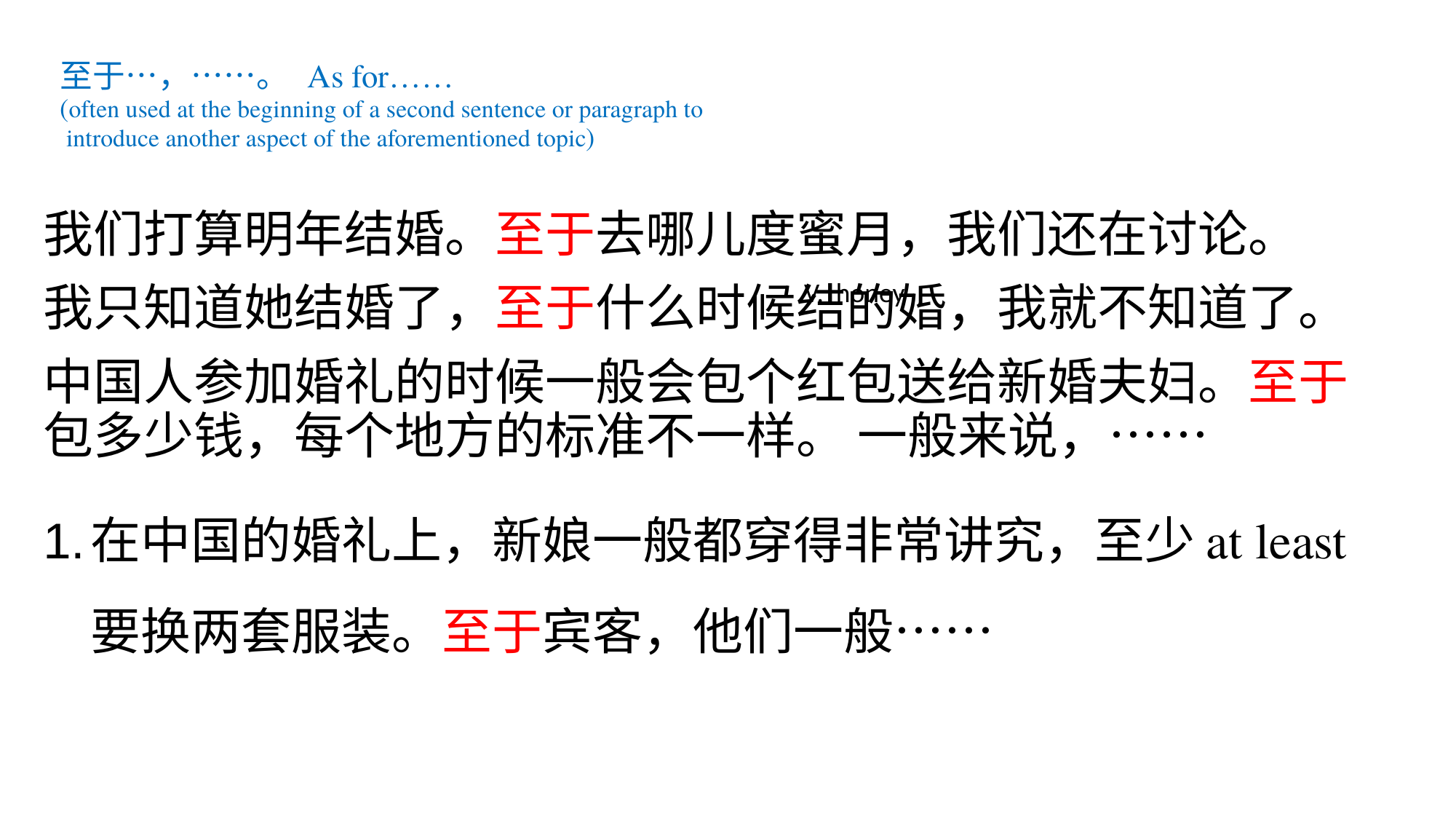

# 至于…，……。  As for…… (often used at the beginning of a second sentence or paragraph to introduce another aspect of the aforementioned topic)
我们打算明年结婚。至于去哪儿度蜜月，我们还在讨论。
我只知道她结婚了，至于什么时候结的婚，我就不知道了。
中国人参加婚礼的时候一般会包个红包送给新婚夫妇。至于包多少钱，每个地方的标准不一样。 一般来说，……
在中国的婚礼上，新娘一般都穿得非常讲究，至少at least要换两套服装。至于宾客，他们一般……
V.  honey